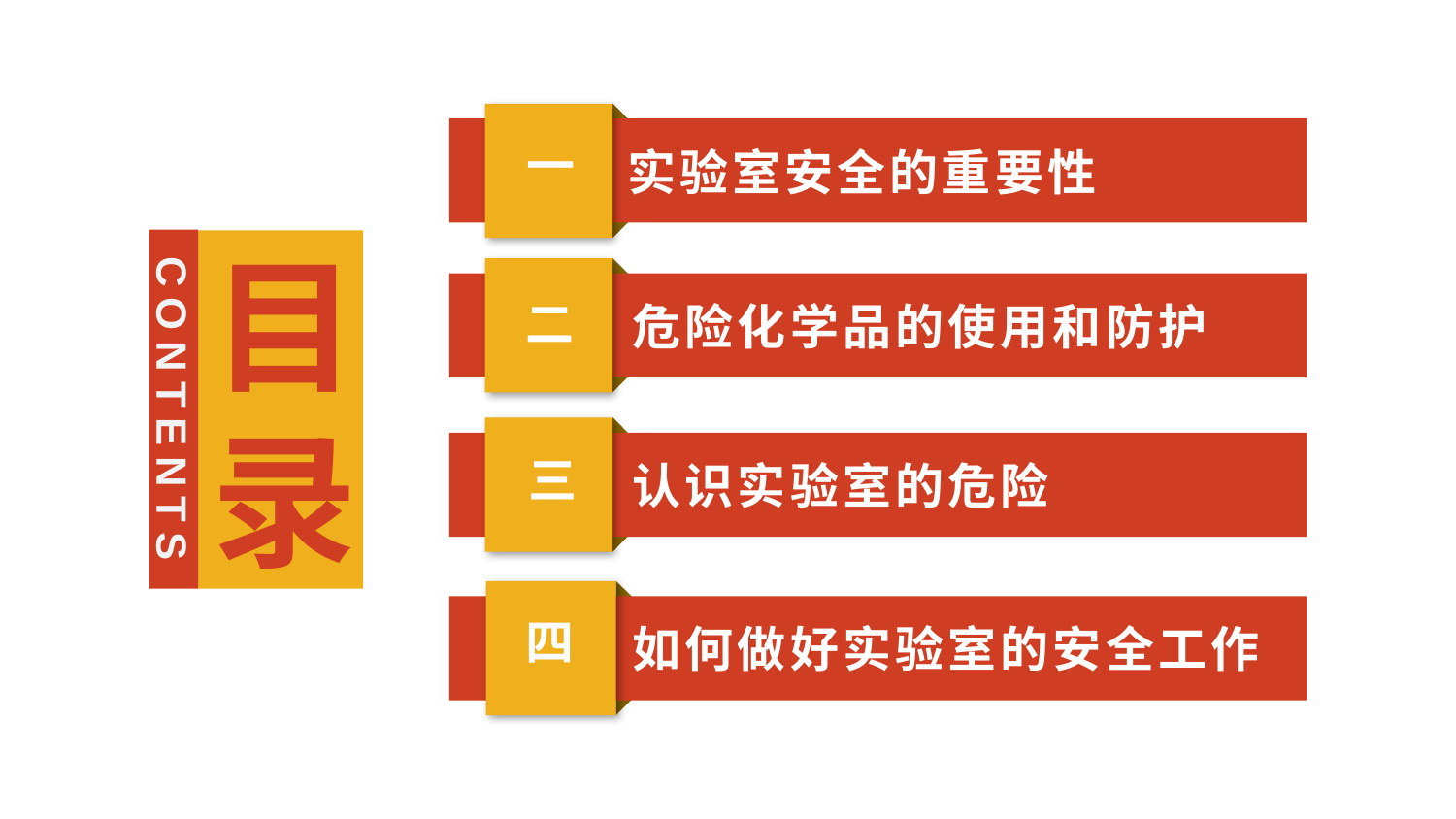

实验室安全的重要性
一

二

三

四

危险化学品的使用和防护
认识实验室的危险
如何做好实验室的安全工作
目
录
CONTENTS